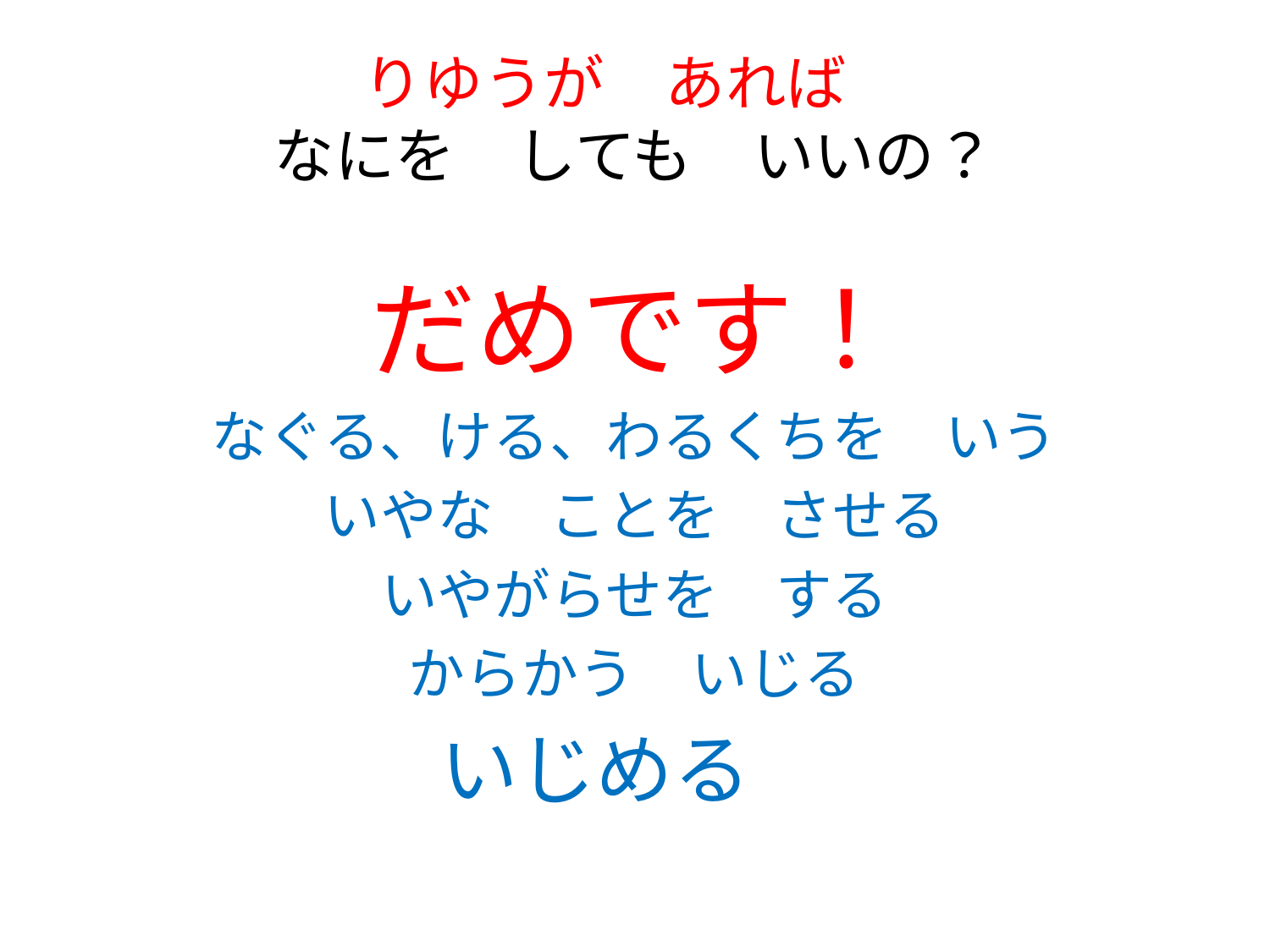

# りゆうが　あれば　 なにを　しても　いいの？
だめです！
なぐる、ける、わるくちを　いう
いやな　ことを　させる
いやがらせを　する
からかう　いじる
いじめる